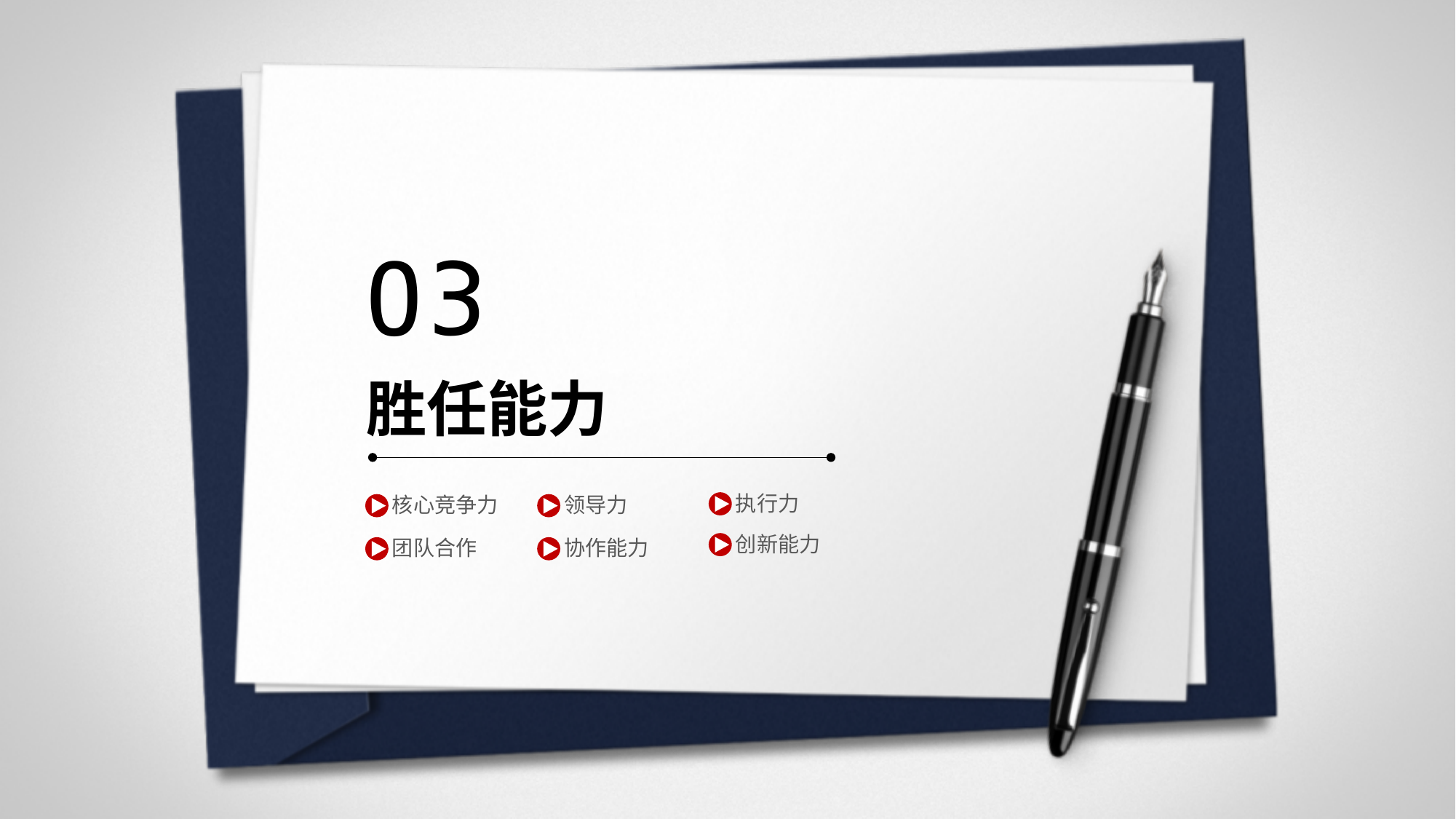

03
胜任能力
执行力

核心竞争力

领导力

创新能力

团队合作

协作能力